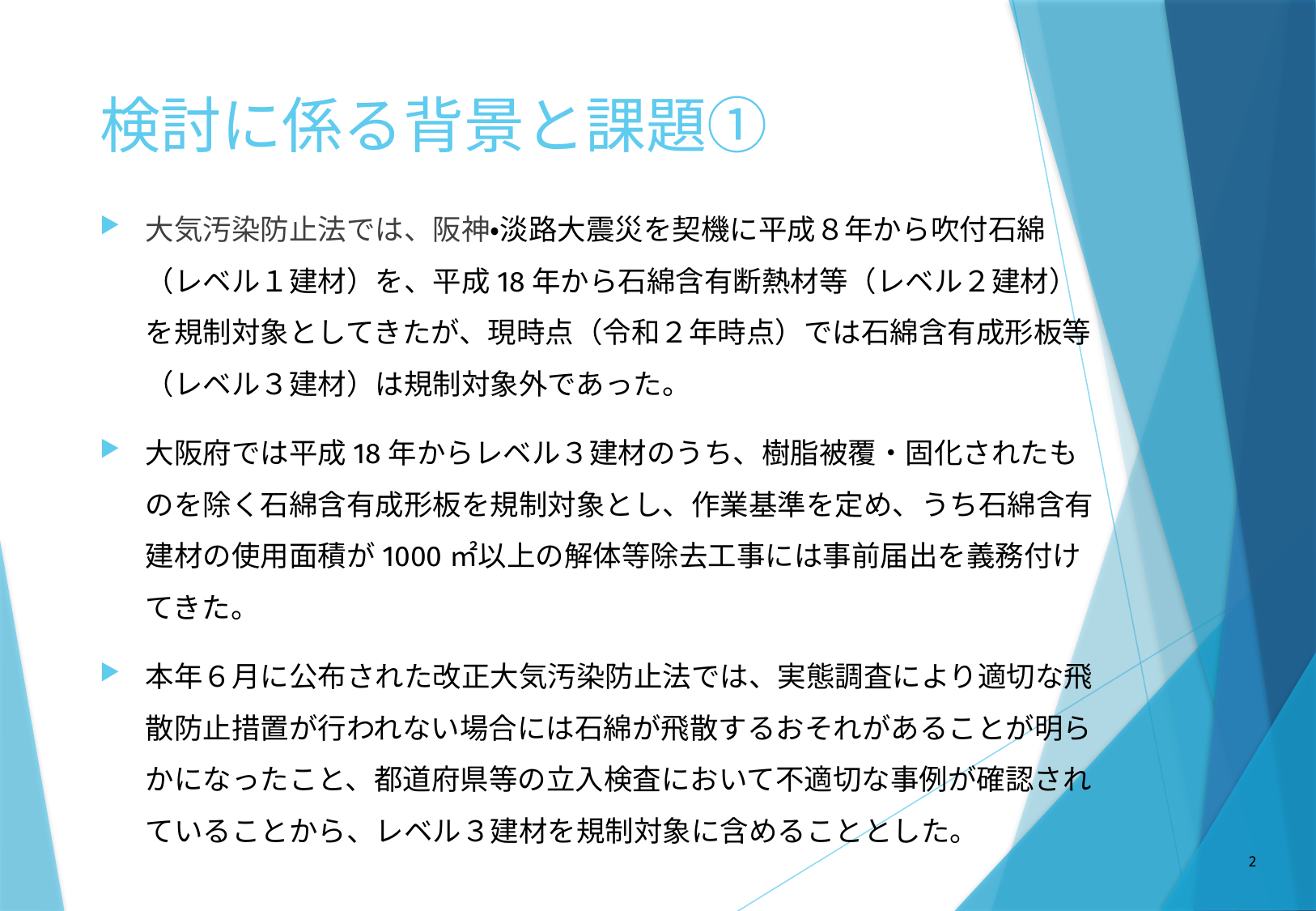

# 検討に係る背景と課題①
大気汚染防止法では、阪神・淡路大震災を契機に平成８年から吹付石綿（レベル１建材）を、平成18年から石綿含有断熱材等（レベル２建材）を規制対象としてきたが、現時点（令和２年時点）では石綿含有成形板等（レベル３建材）は規制対象外であった。
大阪府では平成18年からレベル３建材のうち、樹脂被覆・固化されたものを除く石綿含有成形板を規制対象とし、作業基準を定め、うち石綿含有建材の使用面積が1000㎡以上の解体等除去工事には事前届出を義務付けてきた。
本年６月に公布された改正大気汚染防止法では、実態調査により適切な飛散防止措置が行われない場合には石綿が飛散するおそれがあることが明らかになったこと、都道府県等の立入検査において不適切な事例が確認されていることから、レベル３建材を規制対象に含めることとした。
2